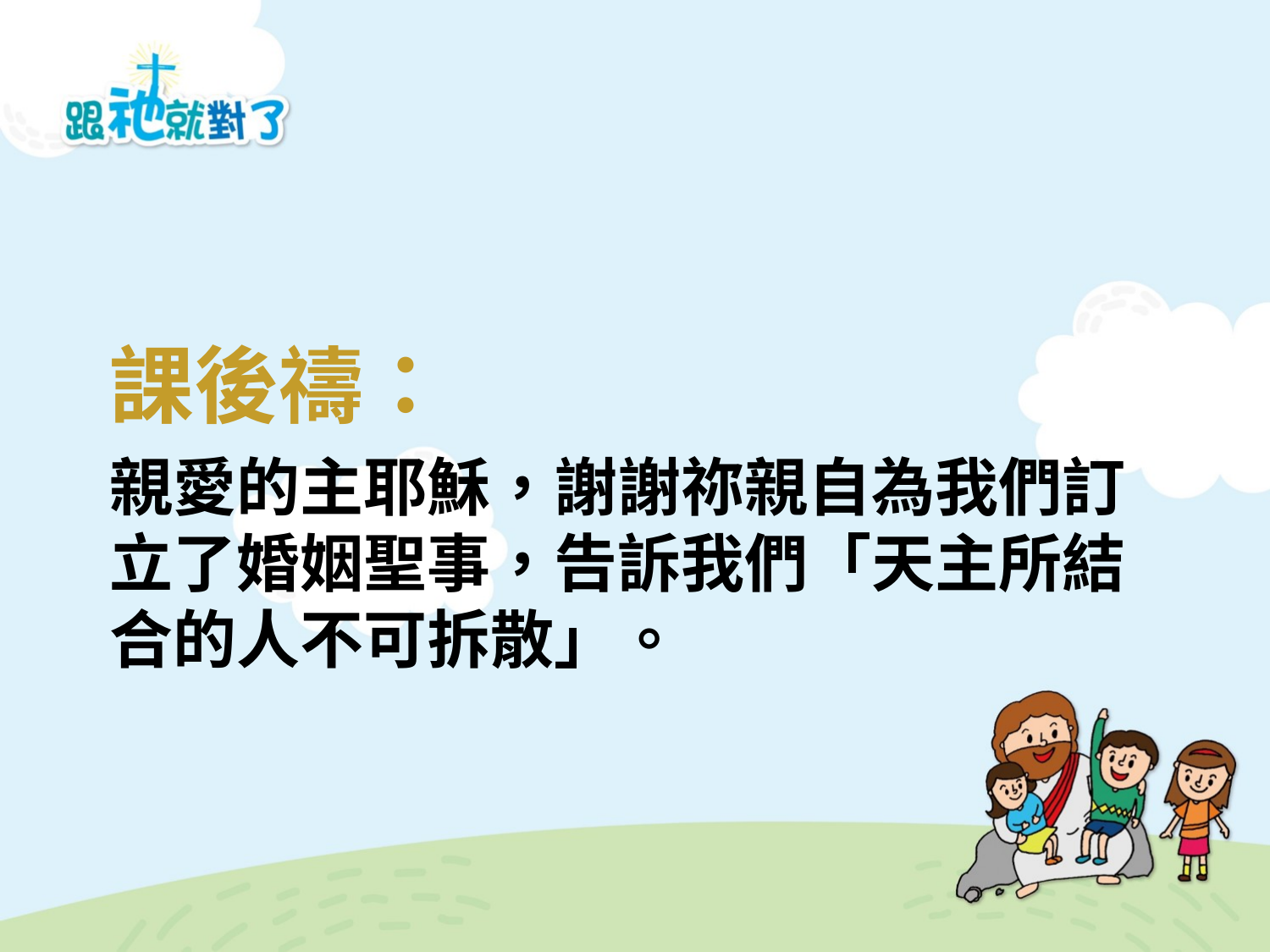

課後禱：
親愛的主耶穌，謝謝祢親自為我們訂立了婚姻聖事，告訴我們「天主所結合的人不可拆散」。